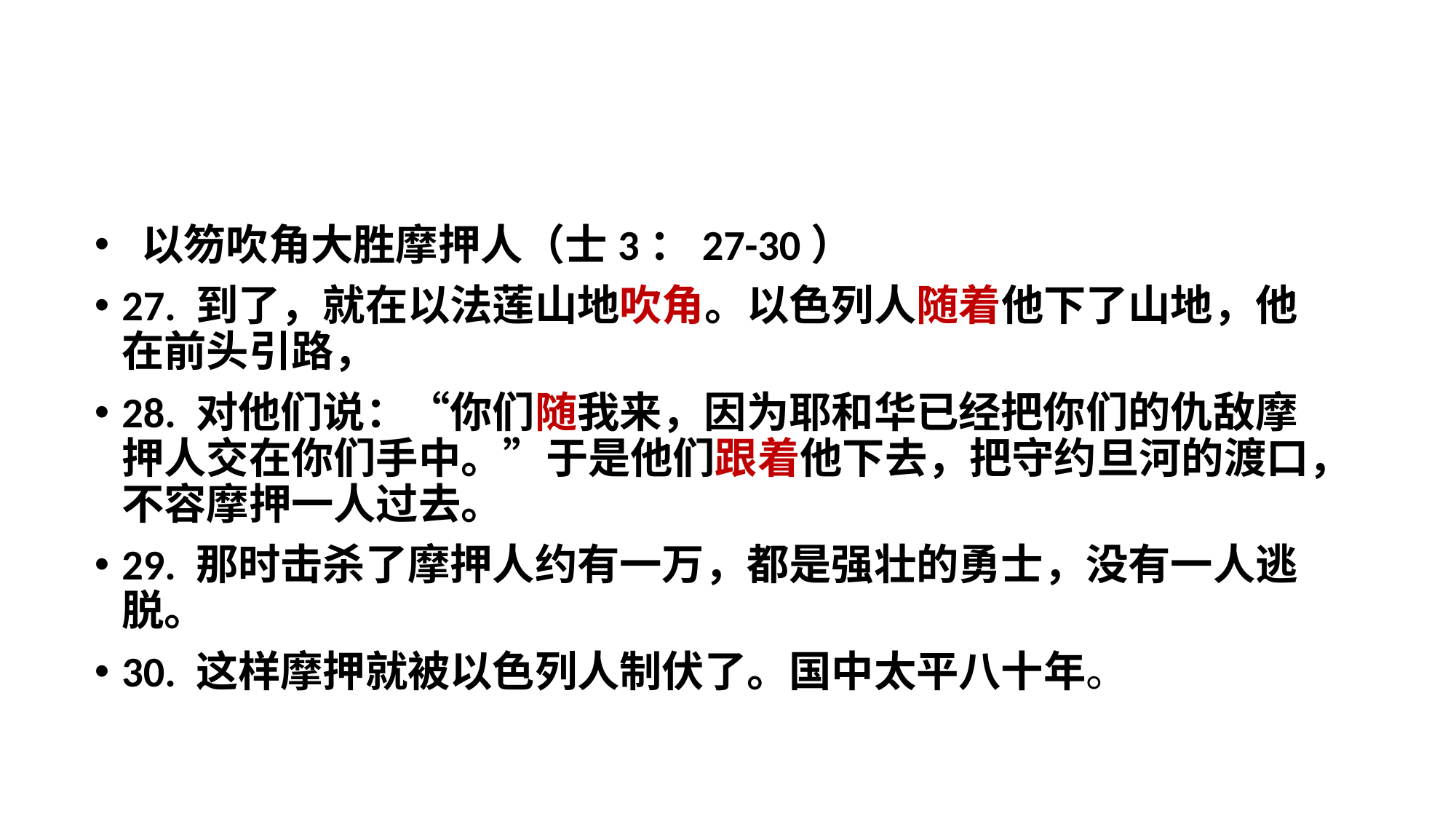

以笏吹角大胜摩押人（士3：27-30）
27. 到了，就在以法莲山地吹角。以色列人随着他下了山地，他在前头引路，
28. 对他们说：“你们随我来，因为耶和华已经把你们的仇敌摩押人交在你们手中。”于是他们跟着他下去，把守约旦河的渡口，不容摩押一人过去。
29. 那时击杀了摩押人约有一万，都是强壮的勇士，没有一人逃脱。
30. 这样摩押就被以色列人制伏了。国中太平八十年。